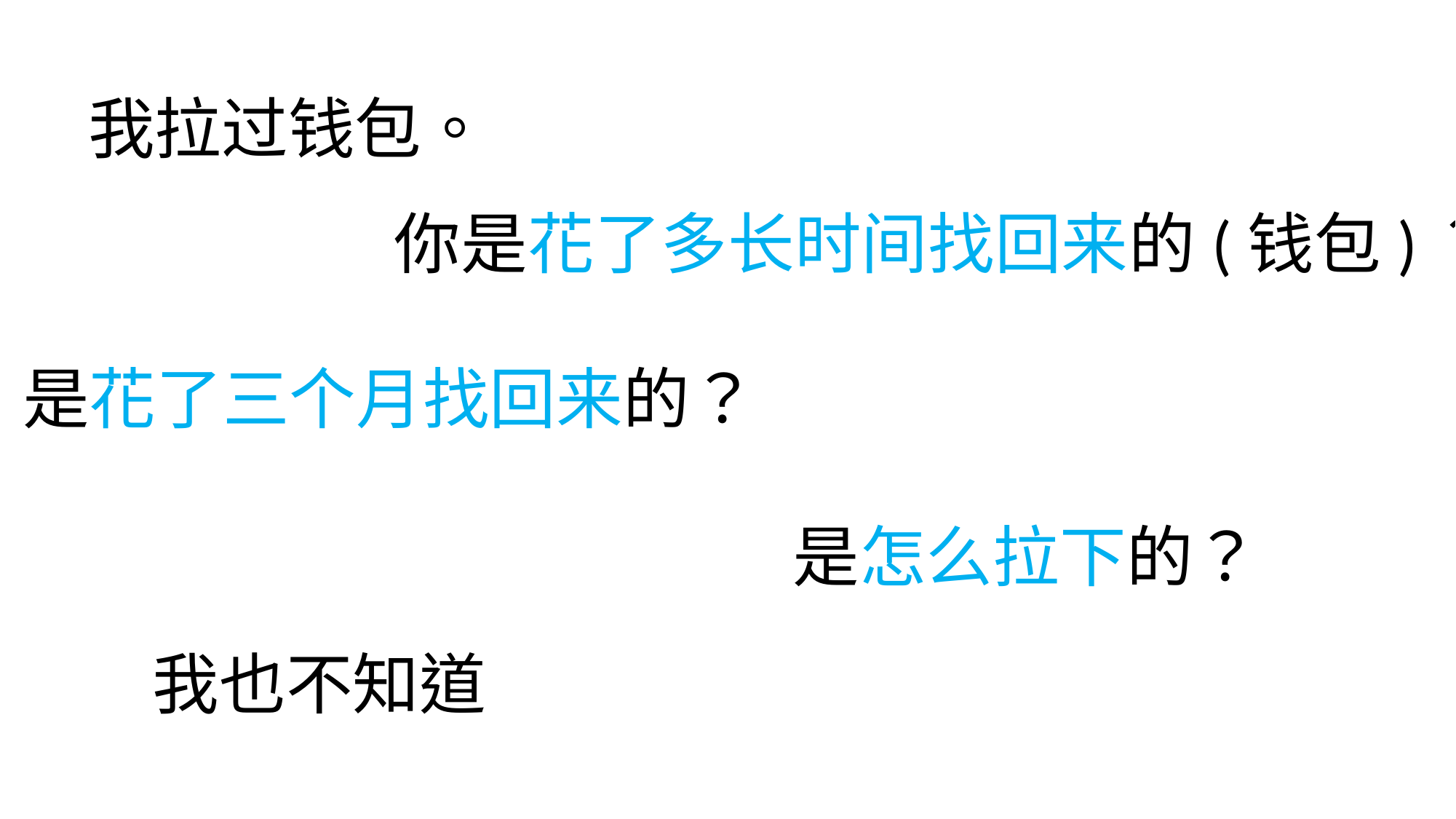

我拉过钱包。
你是花了多长时间找回来的(钱包)？
是花了三个月找回来的？
是怎么拉下的？
我也不知道